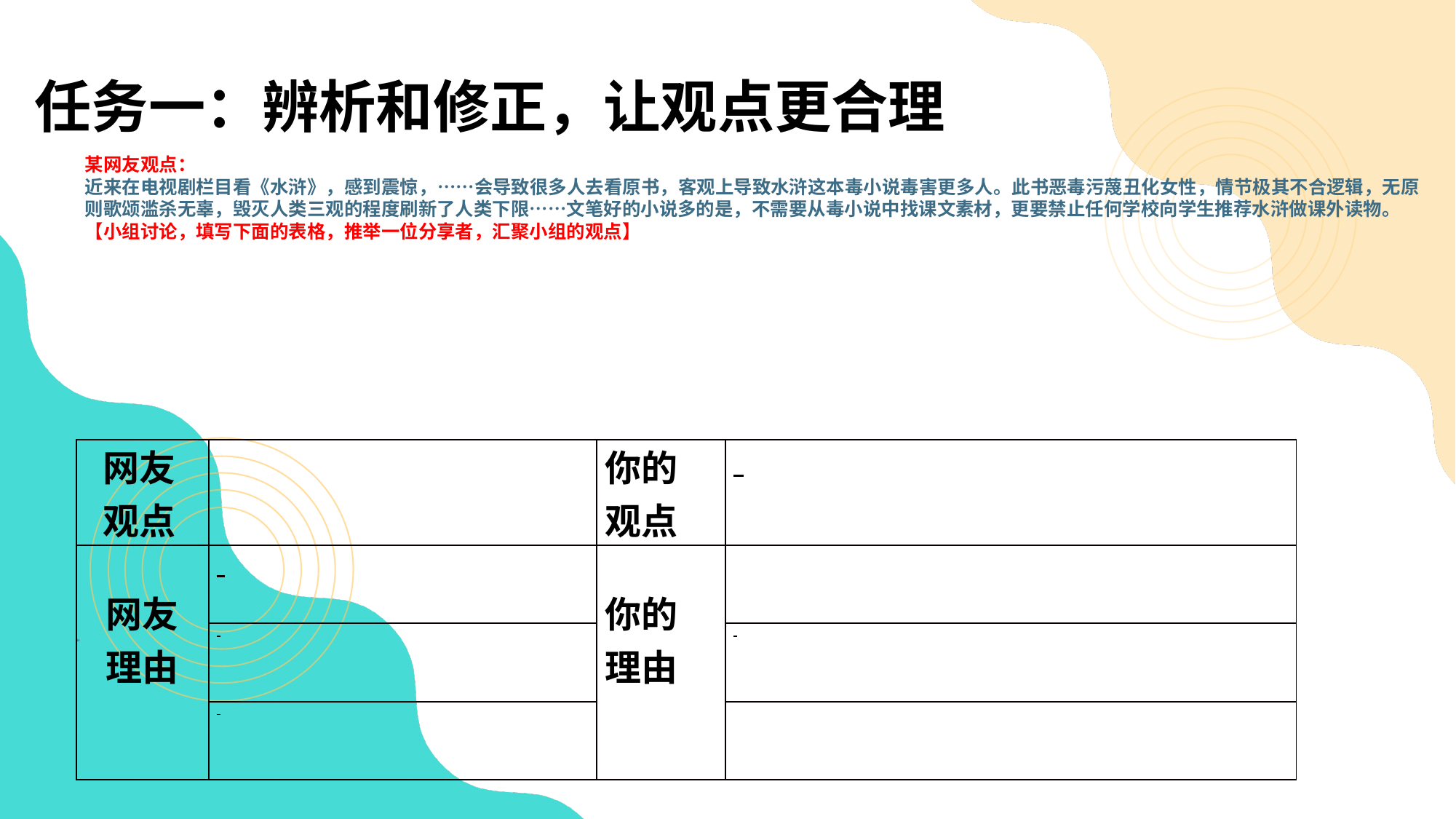

任务一：辨析和修正，让观点更合理
# 某网友观点： 近来在电视剧栏目看《水浒》，感到震惊，……会导致很多人去看原书，客观上导致水浒这本毒小说毒害更多人。此书恶毒污蔑丑化女性，情节极其不合逻辑，无原则歌颂滥杀无辜，毁灭人类三观的程度刷新了人类下限……文笔好的小说多的是，不需要从毒小说中找课文素材，更要禁止任何学校向学生推荐水浒做课外读物。 【小组讨论，填写下面的表格，推举一位分享者，汇聚小组的观点】
| 网友 观点 |  | 你的 观点 |  |
| --- | --- | --- | --- |
| 网友 理由 |  | 你的 理由 |  |
|  |  |  |  |
|  |  |  |  |
“